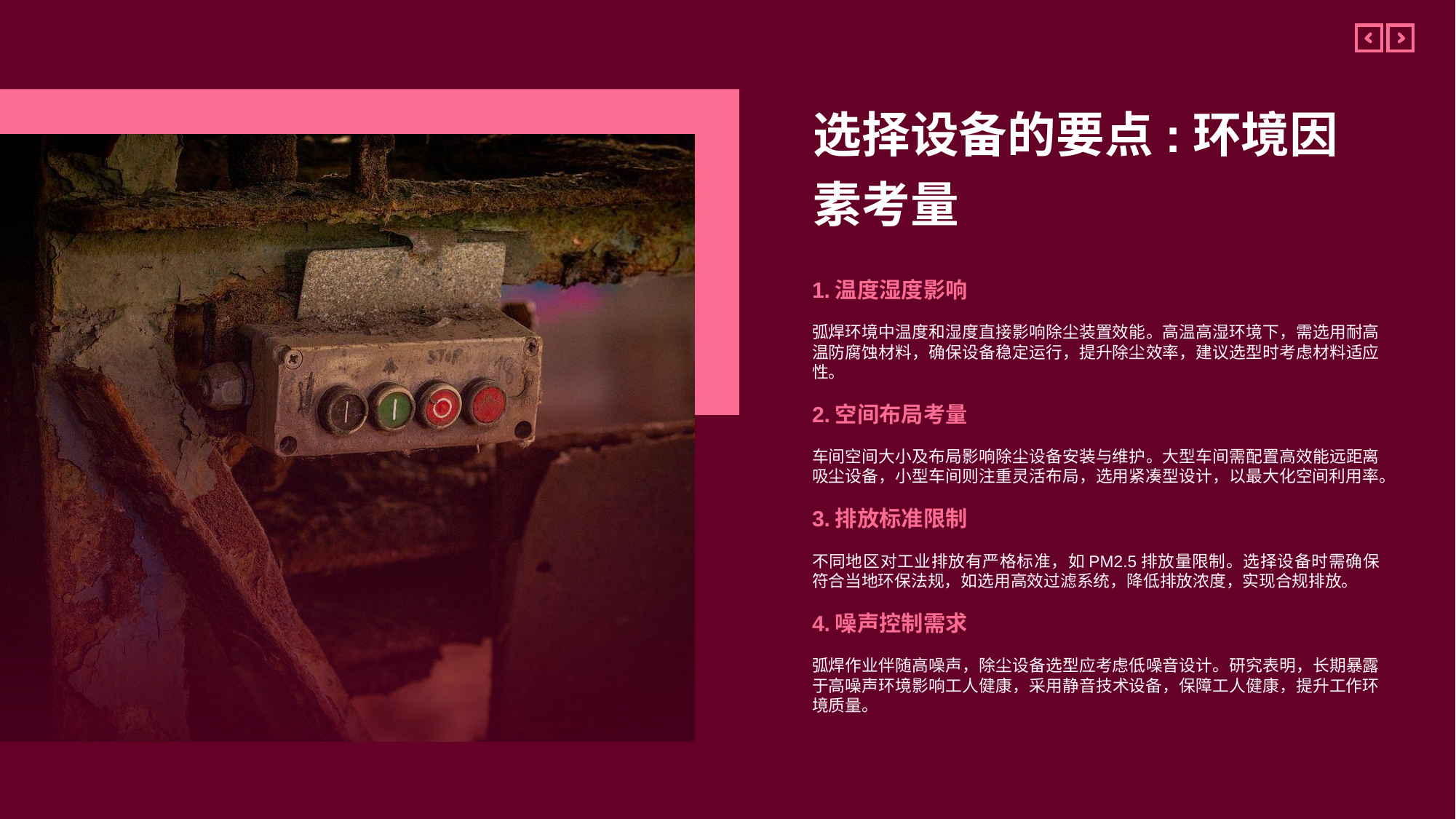

选择设备的要点:环境因素考量

1.温度湿度影响
弧焊环境中温度和湿度直接影响除尘装置效能。高温高湿环境下，需选用耐高温防腐蚀材料，确保设备稳定运行，提升除尘效率，建议选型时考虑材料适应性。
2.空间布局考量
车间空间大小及布局影响除尘设备安装与维护。大型车间需配置高效能远距离吸尘设备，小型车间则注重灵活布局，选用紧凑型设计，以最大化空间利用率。
3.排放标准限制
不同地区对工业排放有严格标准，如PM2.5排放量限制。选择设备时需确保符合当地环保法规，如选用高效过滤系统，降低排放浓度，实现合规排放。
4.噪声控制需求
弧焊作业伴随高噪声，除尘设备选型应考虑低噪音设计。研究表明，长期暴露于高噪声环境影响工人健康，采用静音技术设备，保障工人健康，提升工作环境质量。